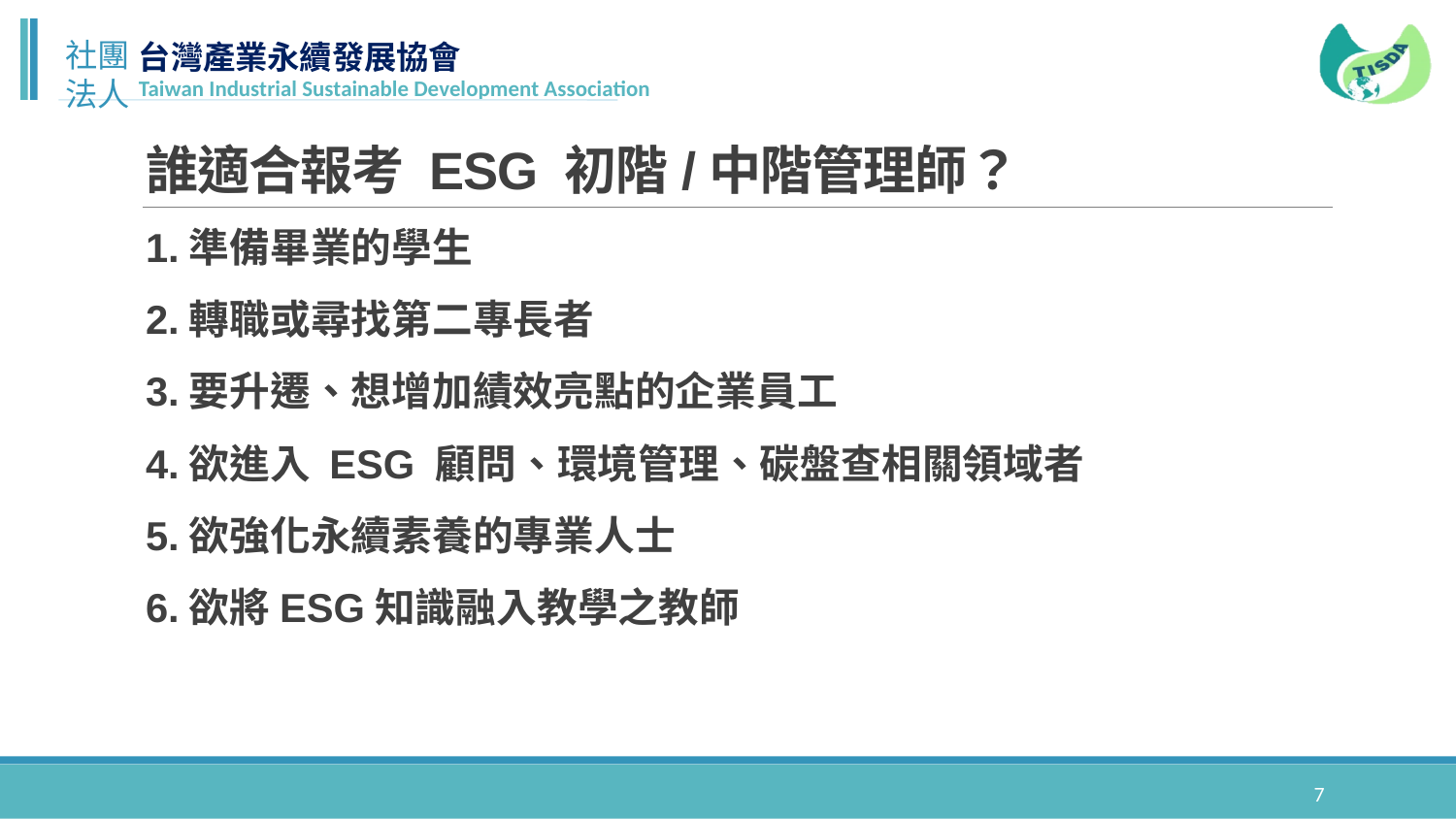

# 誰適合報考 ESG 初階/中階管理師？
1.準備畢業的學生
2.轉職或尋找第二專長者
3.要升遷、想增加績效亮點的企業員工
4.欲進入 ESG 顧問、環境管理、碳盤查相關領域者
5.欲強化永續素養的專業人士
6.欲將ESG知識融入教學之教師

7